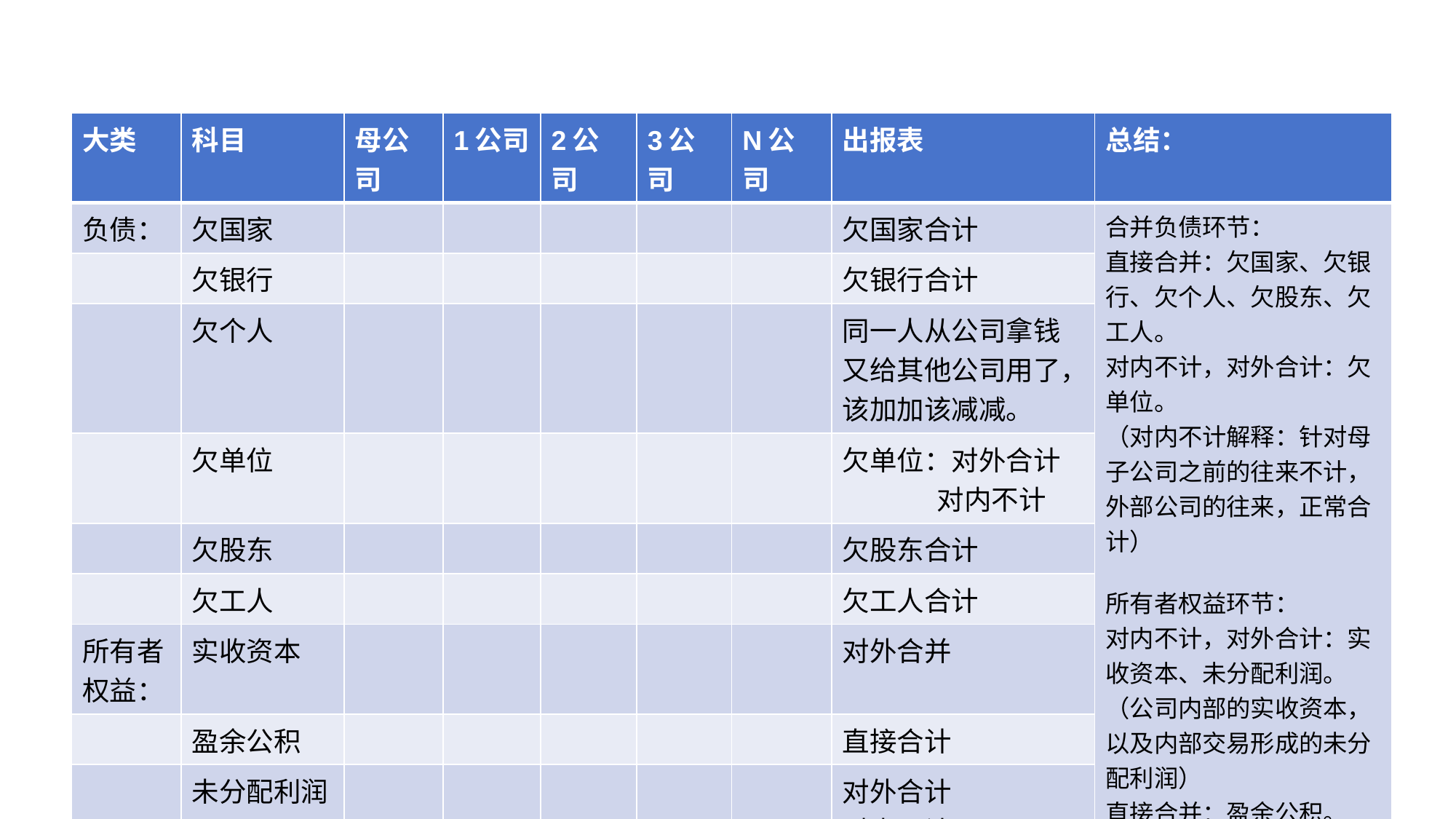

| 大类 | 科目 | 母公司 | 1公司 | 2公司 | 3公司 | N公司 | 出报表 | 总结： |
| --- | --- | --- | --- | --- | --- | --- | --- | --- |
| 负债： | 欠国家 |  |  |  |  |  | 欠国家合计 | 合并负债环节： 直接合并：欠国家、欠银行、欠个人、欠股东、欠工人。 对内不计，对外合计：欠单位。 （对内不计解释：针对母子公司之前的往来不计，外部公司的往来，正常合计） 所有者权益环节： 对内不计，对外合计：实收资本、未分配利润。 （公司内部的实收资本，以及内部交易形成的未分配利润） 直接合并：盈余公积。 |
|  | 欠银行 |  |  |  |  |  | 欠银行合计 |  |
|  | 欠个人 |  |  |  |  |  | 同一人从公司拿钱又给其他公司用了，该加加该减减。 |  |
|  | 欠单位 |  |  |  |  |  | 欠单位：对外合计 对内不计 |  |
|  | 欠股东 |  |  |  |  |  | 欠股东合计 |  |
|  | 欠工人 |  |  |  |  |  | 欠工人合计 |  |
| 所有者权益： | 实收资本 |  |  |  |  |  | 对外合并 |  |
|  | 盈余公积 |  |  |  |  |  | 直接合计 |  |
|  | 未分配利润 |  |  |  |  |  | 对外合计 对内不计 |  |